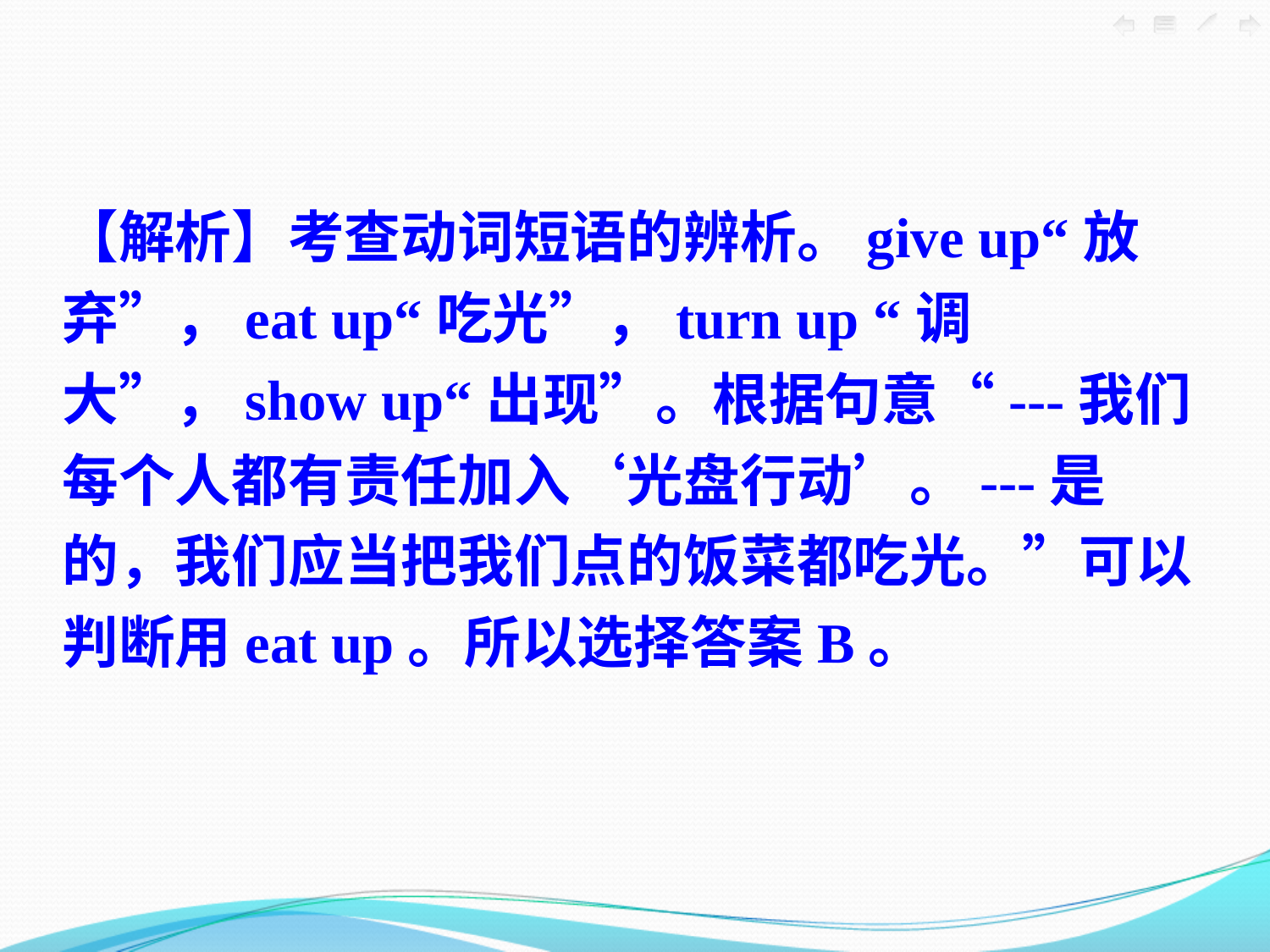

【解析】考查动词短语的辨析。give up“放弃”，eat up“吃光”，turn up “调大”，show up“出现”。根据句意“---我们每个人都有责任加入‘光盘行动’。---是的，我们应当把我们点的饭菜都吃光。”可以判断用eat up。所以选择答案B。